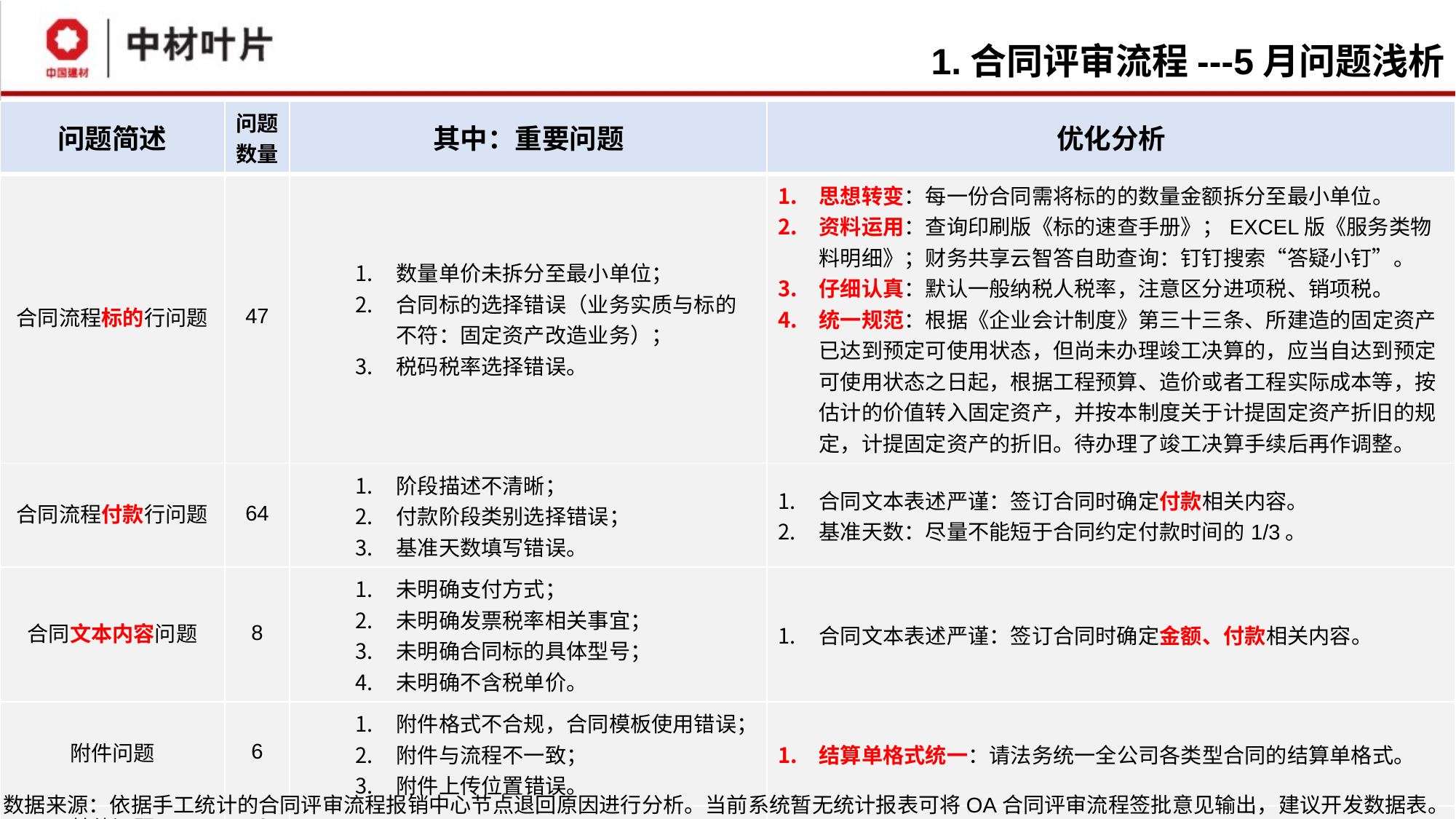

# 1.合同评审流程---5月问题浅析
| 问题简述 | 问题数量 | 其中：重要问题 | 优化分析 |
| --- | --- | --- | --- |
| 合同流程标的行问题 | 47 | 数量单价未拆分至最小单位； 合同标的选择错误（业务实质与标的不符：固定资产改造业务）； 税码税率选择错误。 | 思想转变：每一份合同需将标的的数量金额拆分至最小单位。 资料运用：查询印刷版《标的速查手册》；EXCEL版《服务类物料明细》；财务共享云智答自助查询：钉钉搜索“答疑小钉”。 仔细认真：默认一般纳税人税率，注意区分进项税、销项税。 统一规范：根据《企业会计制度》第三十三条、所建造的固定资产已达到预定可使用状态，但尚未办理竣工决算的，应当自达到预定可使用状态之日起，根据工程预算、造价或者工程实际成本等，按估计的价值转入固定资产，并按本制度关于计提固定资产折旧的规定，计提固定资产的折旧。待办理了竣工决算手续后再作调整。 |
| 合同流程付款行问题 | 64 | 阶段描述不清晰； 付款阶段类别选择错误； 基准天数填写错误。 | 合同文本表述严谨：签订合同时确定付款相关内容。 基准天数：尽量不能短于合同约定付款时间的1/3。 |
| 合同文本内容问题 | 8 | 未明确支付方式； 未明确发票税率相关事宜； 未明确合同标的具体型号； 未明确不含税单价。 | 合同文本表述严谨：签订合同时确定金额、付款相关内容。 |
| 附件问题 | 6 | 附件格式不合规，合同模板使用错误； 附件与流程不一致； 附件上传位置错误。 | 结算单格式统一：请法务统一全公司各类型合同的结算单格式。 |
| 其他问题 | 12 | 申请人要求退回。 | 仔细认真。 |
数据来源：依据手工统计的合同评审流程报销中心节点退回原因进行分析。当前系统暂无统计报表可将OA合同评审流程签批意见输出，建议开发数据表。